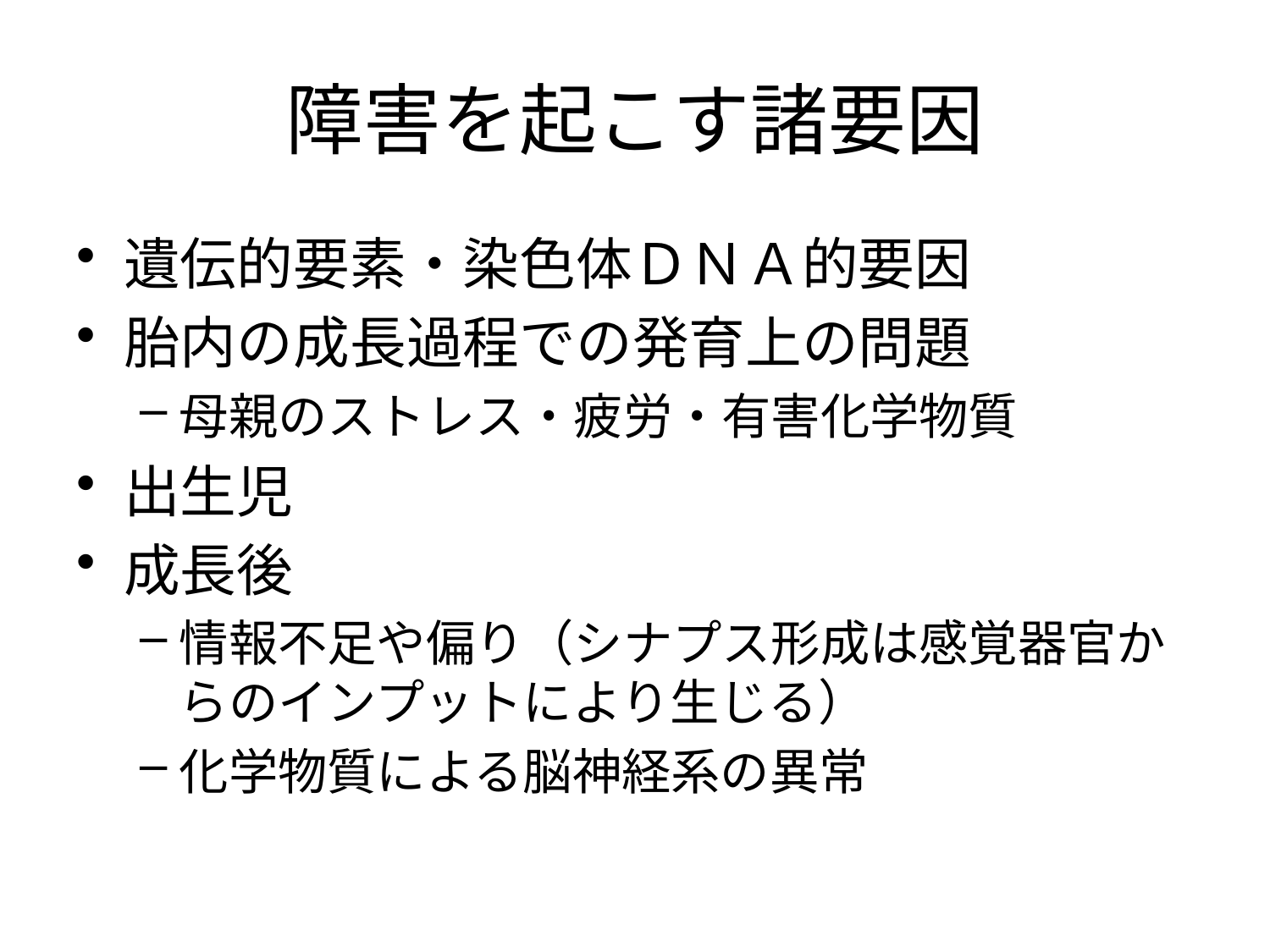

# 障害を起こす諸要因
遺伝的要素・染色体ＤＮＡ的要因
胎内の成長過程での発育上の問題
母親のストレス・疲労・有害化学物質
出生児
成長後
情報不足や偏り（シナプス形成は感覚器官からのインプットにより生じる）
化学物質による脳神経系の異常